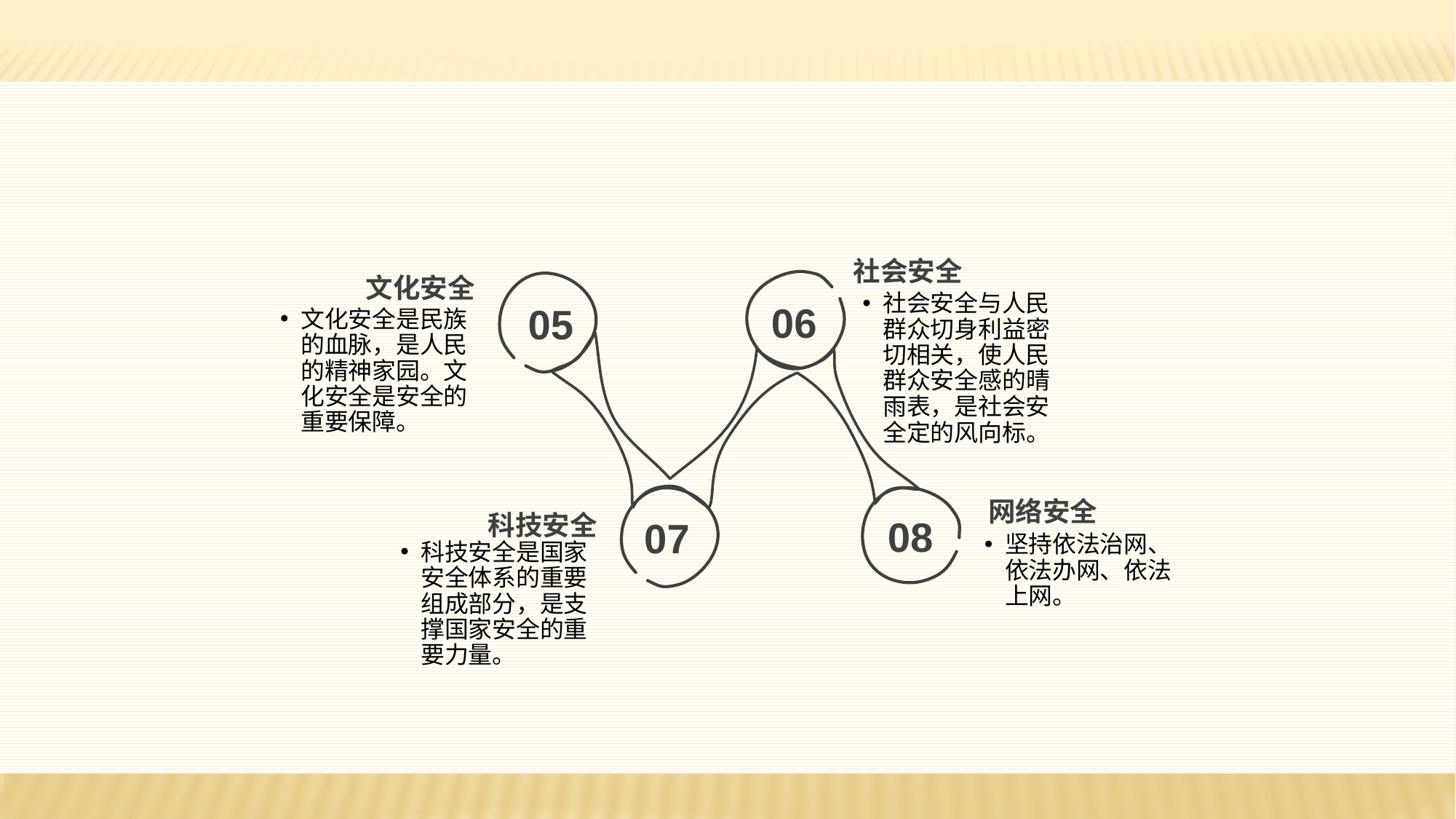

社会安全
社会安全与人民群众切身利益密切相关，使人民群众安全感的晴雨表，是社会安全定的风向标。
 文化安全
文化安全是民族的血脉，是人民的精神家园。文化安全是安全的重要保障。

06
05

08
07
 网络安全
坚持依法治网、依法办网、依法上网。
 科技安全
科技安全是国家安全体系的重要组成部分，是支撑国家安全的重要力量。